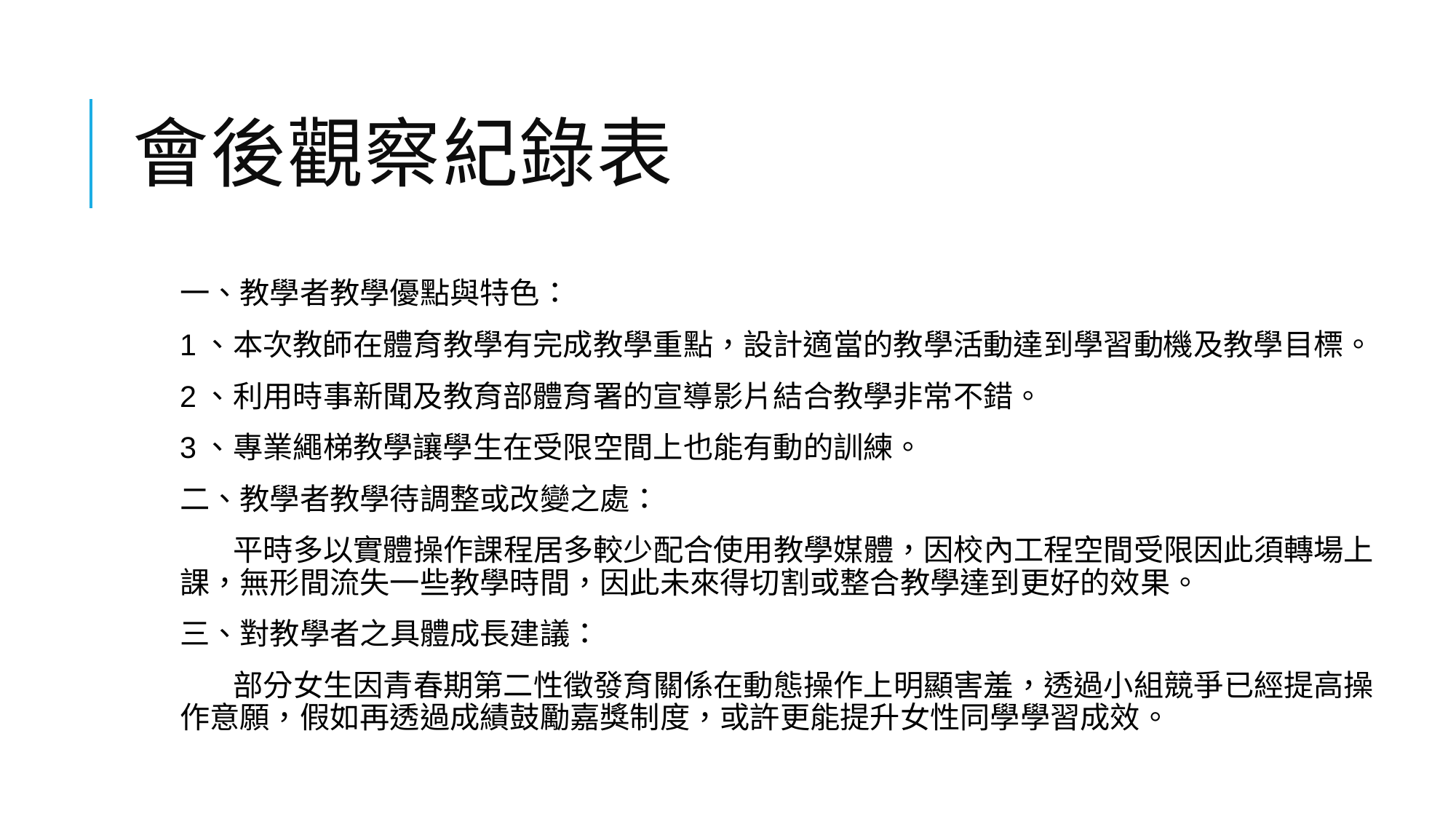

# 會後觀察紀錄表
一、教學者教學優點與特色：
1、本次教師在體育教學有完成教學重點，設計適當的教學活動達到學習動機及教學目標。
2、利用時事新聞及教育部體育署的宣導影片結合教學非常不錯。
3、專業繩梯教學讓學生在受限空間上也能有動的訓練。
二、教學者教學待調整或改變之處：
       平時多以實體操作課程居多較少配合使用教學媒體，因校內工程空間受限因此須轉場上課，無形間流失一些教學時間，因此未來得切割或整合教學達到更好的效果。
三、對教學者之具體成長建議：
       部分女生因青春期第二性徵發育關係在動態操作上明顯害羞，透過小組競爭已經提高操作意願，假如再透過成績鼓勵嘉獎制度，或許更能提升女性同學學習成效。